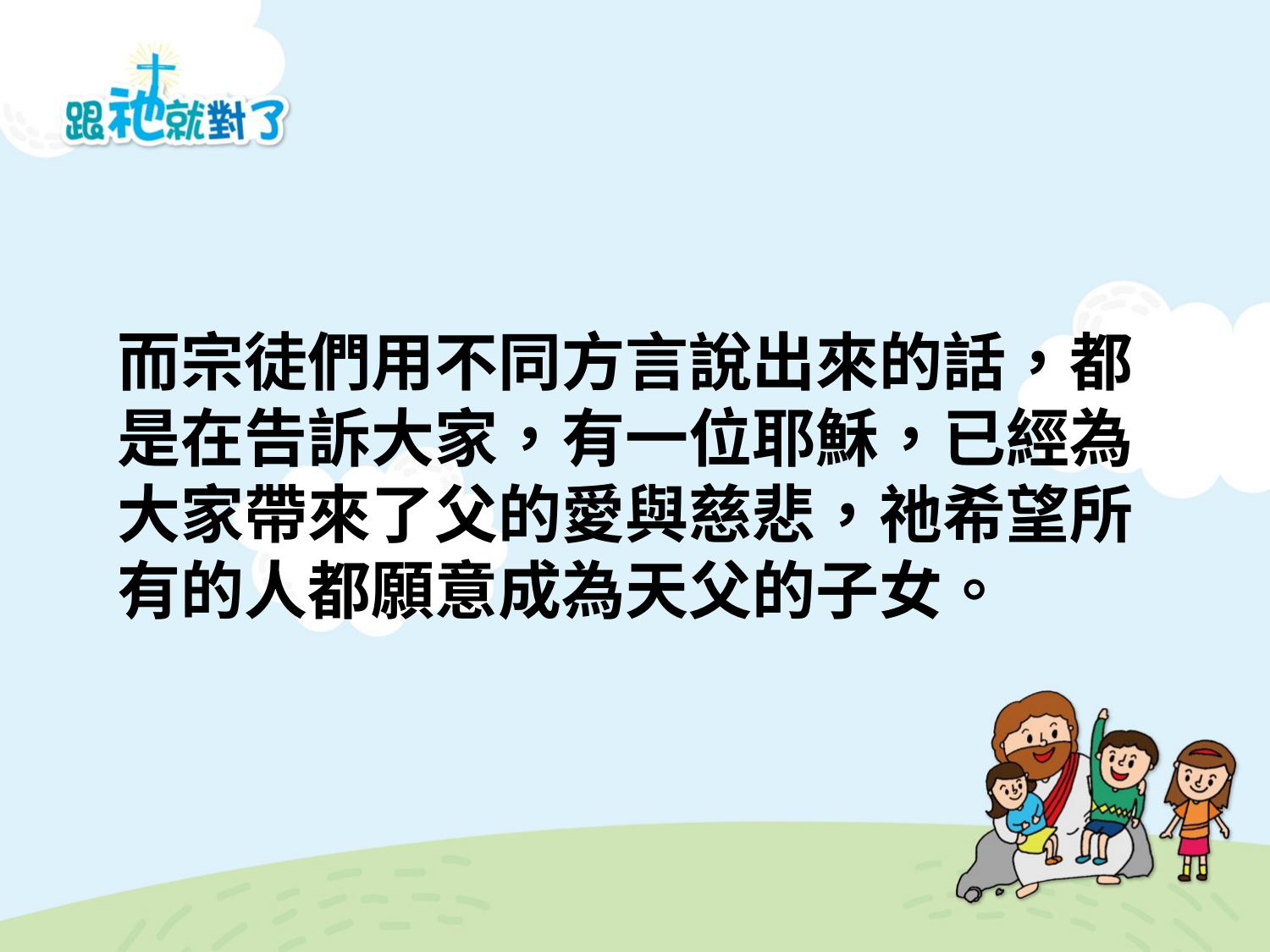

而宗徒們用不同方言說出來的話，都是在告訴大家，有一位耶穌，已經為大家帶來了父的愛與慈悲，祂希望所有的人都願意成為天父的子女。